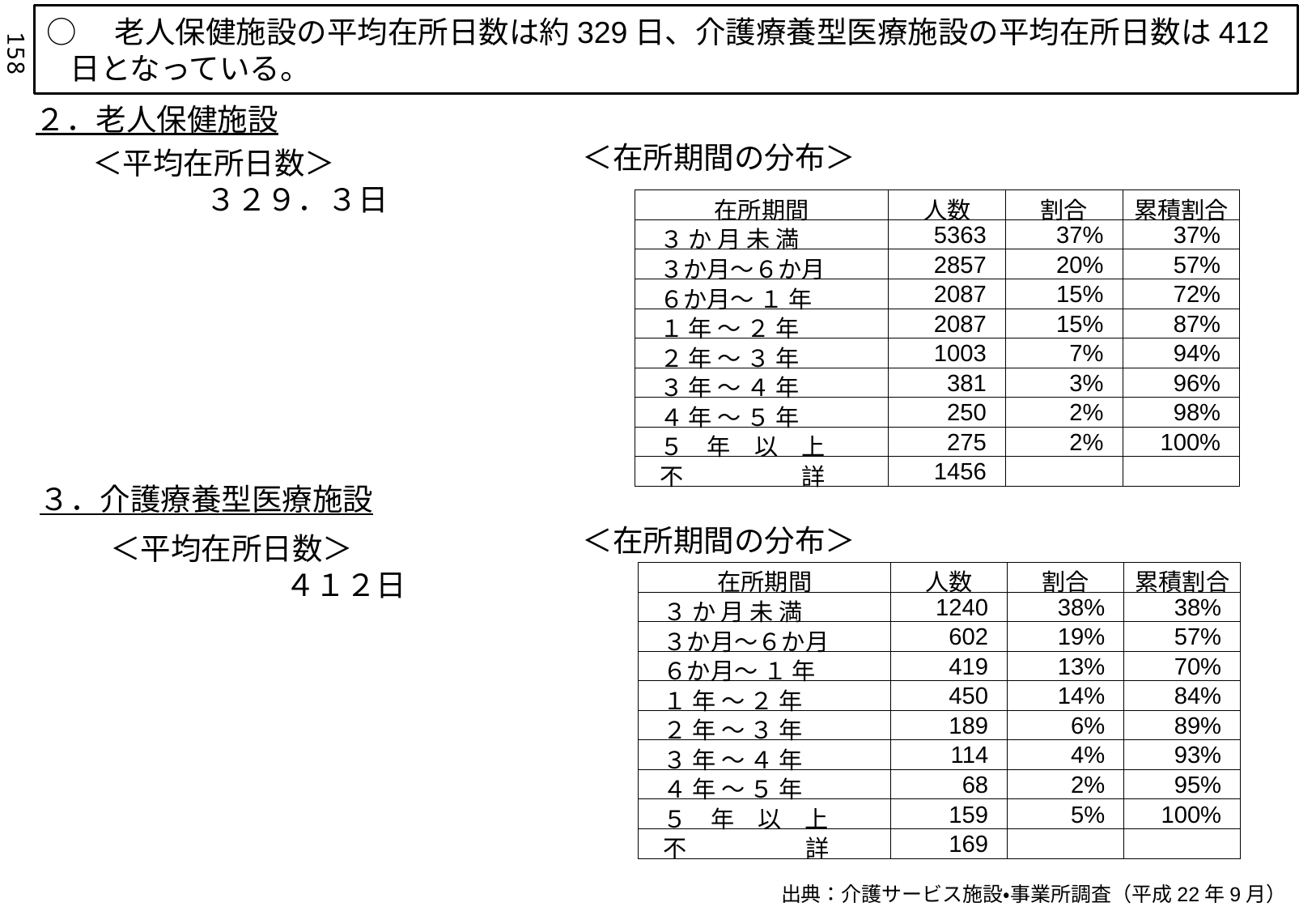

○　老人保健施設の平均在所日数は約329日、介護療養型医療施設の平均在所日数は412日となっている。
158
２．老人保健施設
＜在所期間の分布＞
＜平均在所日数＞
３２９．３日
| 在所期間 | 人数 | 割合 | 累積割合 |
| --- | --- | --- | --- |
| ３ か 月 未 満 | 5363 | 37% | 37% |
| ３か月～６か月 | 2857 | 20% | 57% |
| ６か月～ １ 年 | 2087 | 15% | 72% |
| １ 年 ～ ２ 年 | 2087 | 15% | 87% |
| ２ 年 ～ ３ 年 | 1003 | 7% | 94% |
| ３ 年 ～ ４ 年 | 381 | 3% | 96% |
| ４ 年 ～ ５ 年 | 250 | 2% | 98% |
| ５　年　以　上 | 275 | 2% | 100% |
| 不　　　　　詳 | 1456 |  |  |
３．介護療養型医療施設
＜在所期間の分布＞
＜平均在所日数＞
４１２日
| 在所期間 | 人数 | 割合 | 累積割合 |
| --- | --- | --- | --- |
| ３ か 月 未 満 | 1240 | 38% | 38% |
| ３か月～６か月 | 602 | 19% | 57% |
| ６か月～ １ 年 | 419 | 13% | 70% |
| １ 年 ～ ２ 年 | 450 | 14% | 84% |
| ２ 年 ～ ３ 年 | 189 | 6% | 89% |
| ３ 年 ～ ４ 年 | 114 | 4% | 93% |
| ４ 年 ～ ５ 年 | 68 | 2% | 95% |
| ５　年　以　上 | 159 | 5% | 100% |
| 不　　　　　詳 | 169 |  |  |
出典：介護サービス施設・事業所調査（平成22年9月）